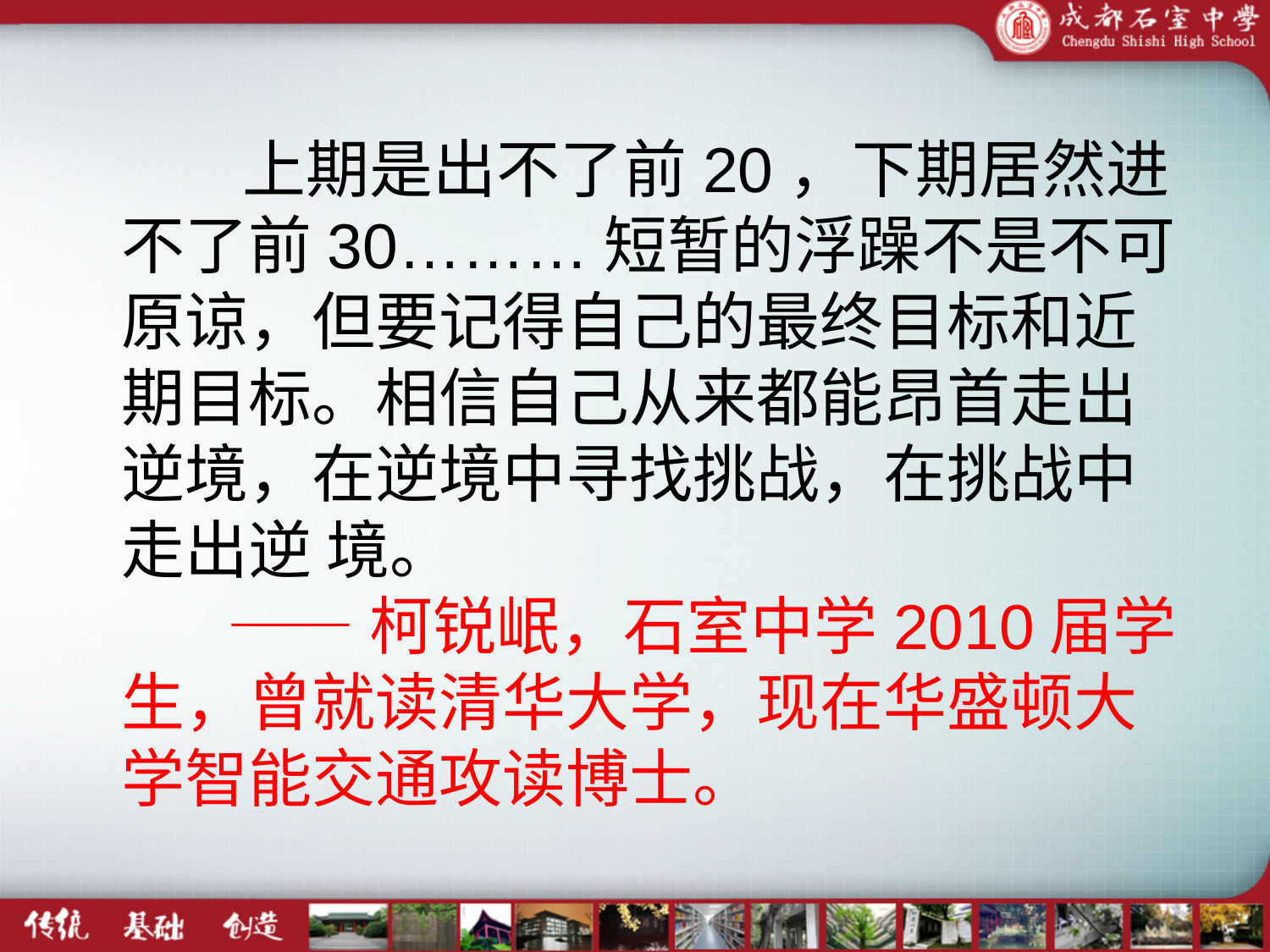

上期是出不了前20，下期居然进不了前30………短暂的浮躁不是不可原谅，但要记得自己的最终目标和近期目标。相信自己从来都能昂首走出逆境，在逆境中寻找挑战，在挑战中走出逆 境。
    ——柯锐岷，石室中学2010届学生，曾就读清华大学，现在华盛顿大学智能交通攻读博士。